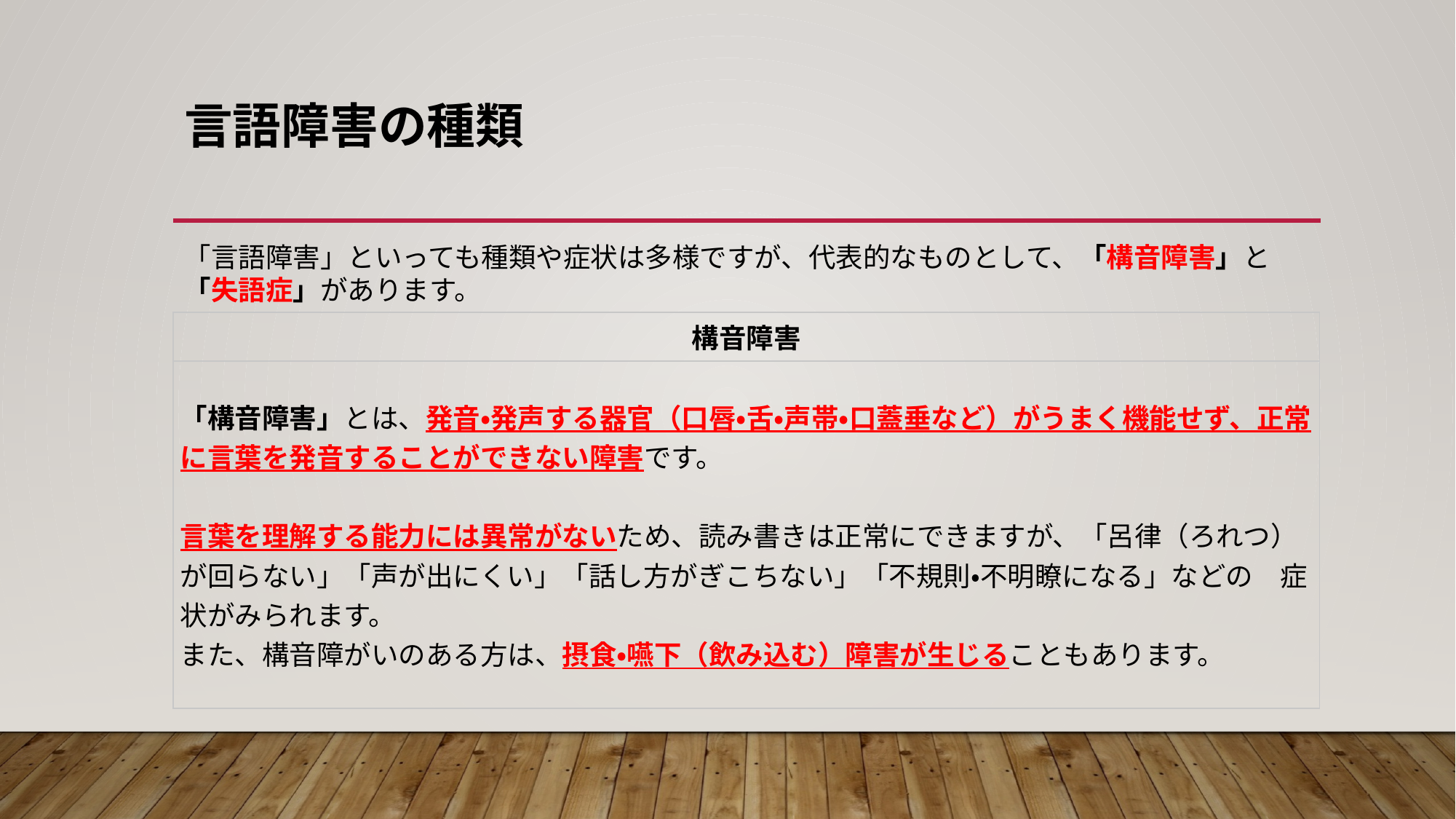

# 言語障害の種類
「言語障害」といっても種類や症状は多様ですが、代表的なものとして、「構音障害」と「失語症」があります。
| 構音障害 |
| --- |
| 「構音障害」とは、発音・発声する器官（口唇・舌・声帯・口蓋垂など）がうまく機能せず、正常に言葉を発音することができない障害です。 言葉を理解する能力には異常がないため、読み書きは正常にできますが、「呂律（ろれつ）が回らない」「声が出にくい」「話し方がぎこちない」「不規則・不明瞭になる」などの　症状がみられます。 また、構音障がいのある方は、摂食・嚥下（飲み込む）障害が生じることもあります。 |